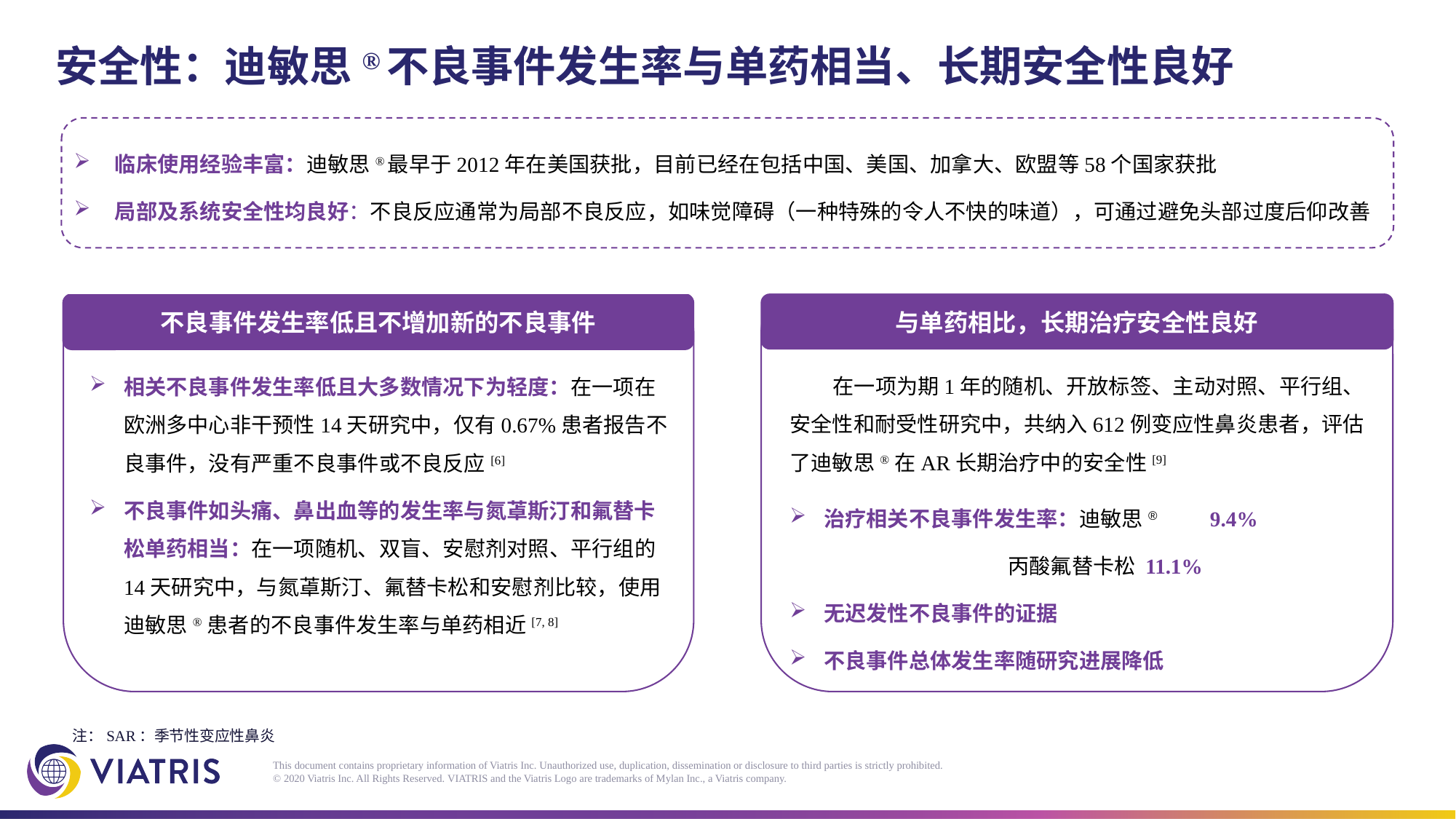

# 安全性：迪敏思®不良事件发生率与单药相当、长期安全性良好

临床使用经验丰富：迪敏思®最早于2012年在美国获批，目前已经在包括中国、美国、加拿大、欧盟等58个国家获批
局部及系统安全性均良好：不良反应通常为局部不良反应，如味觉障碍（一种特殊的令人不快的味道），可通过避免头部过度后仰改善

与单药相比，长期治疗安全性良好
        在一项为期1年的随机、开放标签、主动对照、平行组、安全性和耐受性研究中，共纳入612例变应性鼻炎患者，评估了迪敏思®在AR长期治疗中的安全性[9]
治疗相关不良事件发生率：迪敏思®                 9.4%
	  	丙酸氟替卡松 11.1%
无迟发性不良事件的证据
不良事件总体发生率随研究进展降低

相关不良事件发生率低且大多数情况下为轻度：在一项在欧洲多中心非干预性14天研究中，仅有0.67%患者报告不良事件，没有严重不良事件或不良反应[6]
不良事件如头痛、鼻出血等的发生率与氮䓬斯汀和氟替卡松单药相当：在一项随机、双盲、安慰剂对照、平行组的14天研究中，与氮䓬斯汀、氟替卡松和安慰剂比较，使用迪敏思®患者的不良事件发生率与单药相近[7, 8]
不良事件发生率低且不增加新的不良事件

注：SAR：季节性变应性鼻炎
This document contains proprietary information of Viatris Inc. Unauthorized use, duplication, dissemination or disclosure to third parties is strictly prohibited.
© 2020 Viatris Inc. All Rights Reserved. VIATRIS and the Viatris Logo are trademarks of Mylan Inc., a Viatris company.